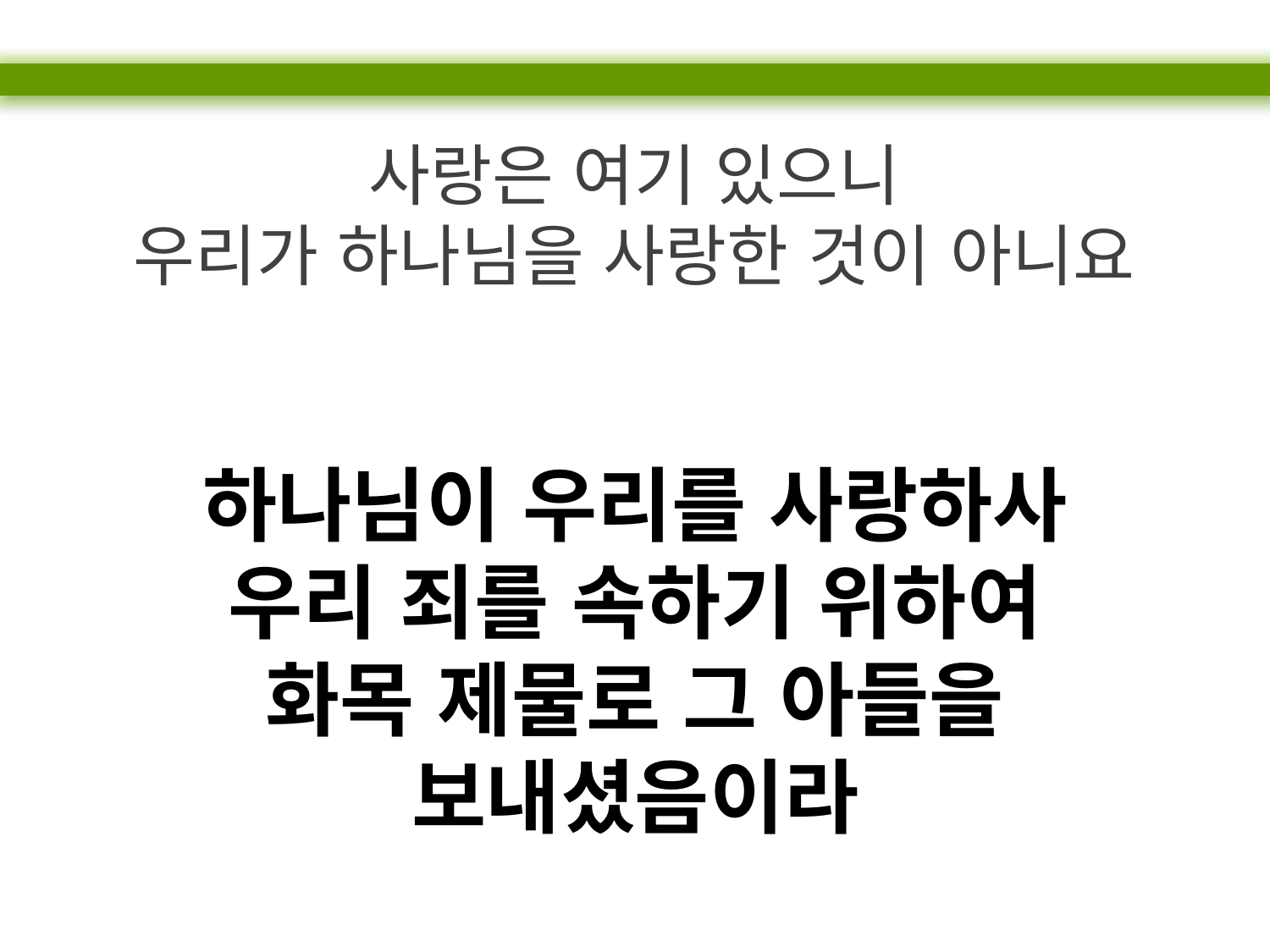

사랑은 여기 있으니
우리가 하나님을 사랑한 것이 아니요
하나님이 우리를 사랑하사
우리 죄를 속하기 위하여
화목 제물로 그 아들을
보내셨음이라